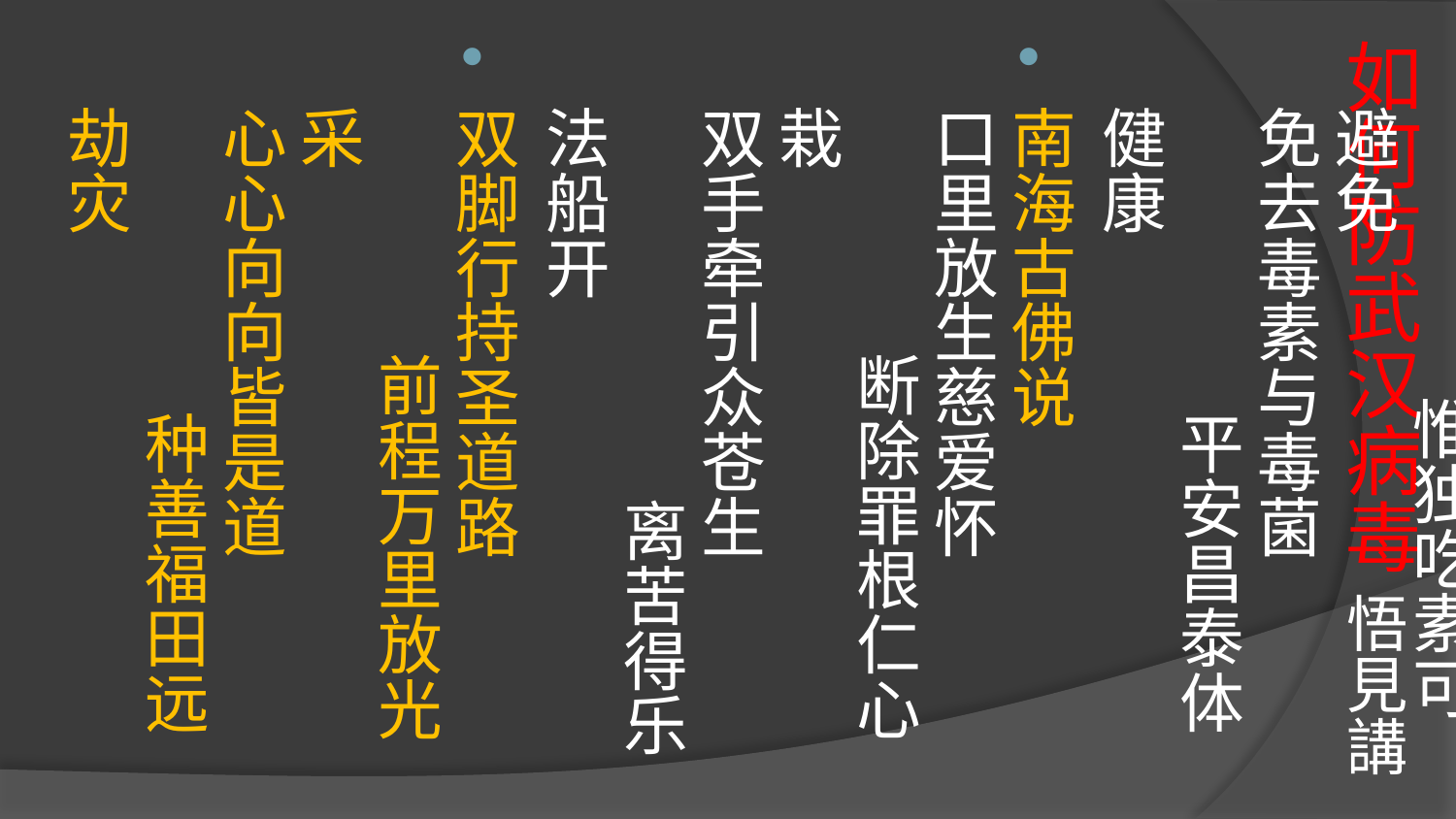

# 如何防武汉病毒 悟見講
十、吃素才能防病毒
上天老母说
身中剧毒无药医                                    惟独吃素可避免
免去毒素与毒菌                                     平安昌泰体健康
南海古佛说
口里放生慈爱怀                                 断除罪根仁心栽
双手牵引众苍生                                           离苦得乐法船开
双脚行持圣道路                                 前程万里放光采
心心向向皆是道                                     种善福田远劫灾